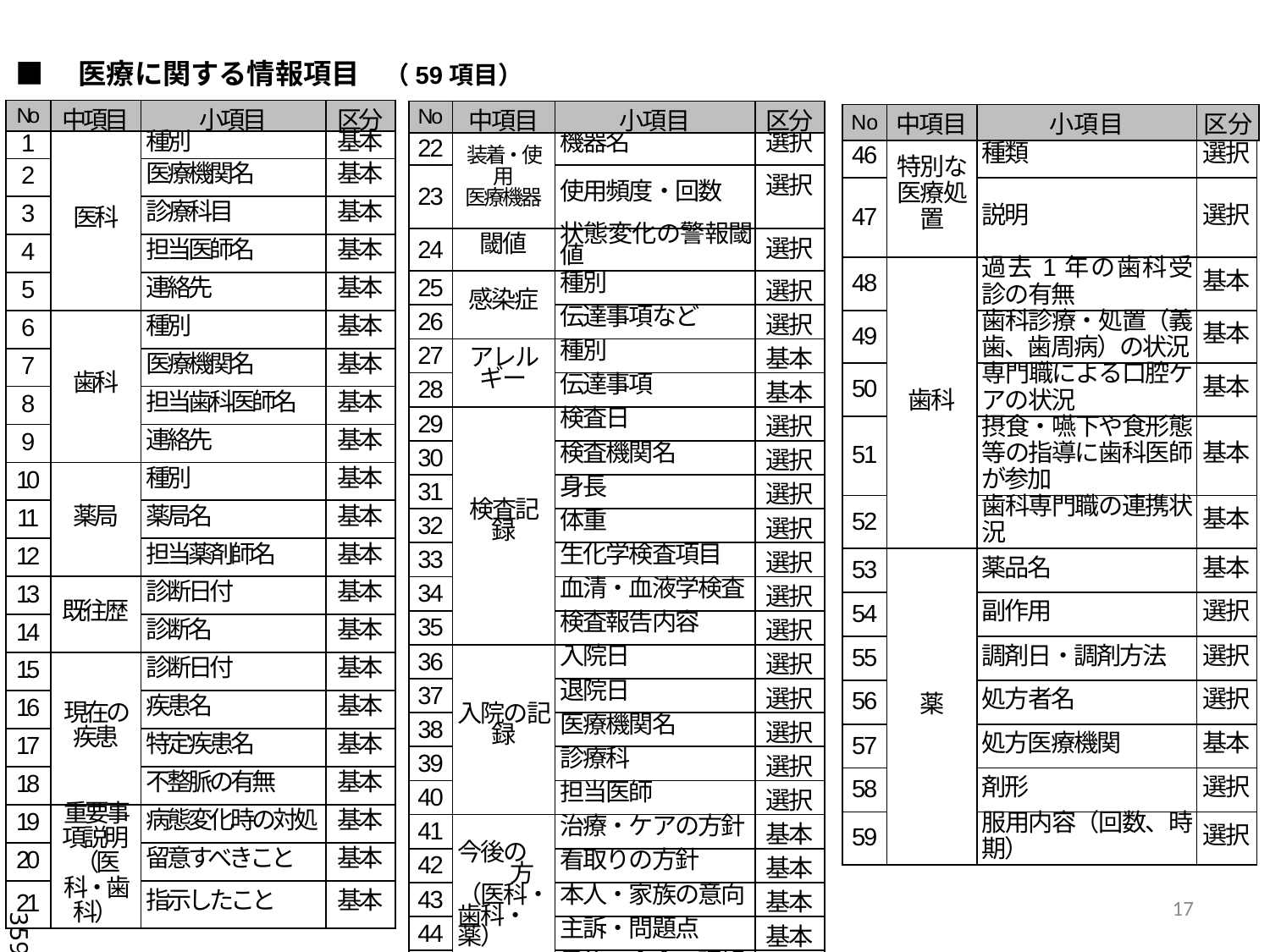

■　医療に関する情報項目　（59項目）
| No | 中項目 | 小項目 | 区分 |
| --- | --- | --- | --- |
| 1 | 医科 | 種別 | 基本 |
| 2 |  | 医療機関名 | 基本 |
| 3 |  | 診療科目 | 基本 |
| 4 |  | 担当医師名 | 基本 |
| 5 |  | 連絡先 | 基本 |
| 6 | 歯科 | 種別 | 基本 |
| 7 |  | 医療機関名 | 基本 |
| 8 |  | 担当歯科医師名 | 基本 |
| 9 |  | 連絡先 | 基本 |
| 10 | 薬局 | 種別 | 基本 |
| 11 |  | 薬局名 | 基本 |
| 12 |  | 担当薬剤師名 | 基本 |
| 13 | 既往歴 | 診断日付 | 基本 |
| 14 |  | 診断名 | 基本 |
| 15 | 現在の疾患 | 診断日付 | 基本 |
| 16 |  | 疾患名 | 基本 |
| 17 |  | 特定疾患名 | 基本 |
| 18 |  | 不整脈の有無 | 基本 |
| 19 | 重要事項説明 （医科・歯科） | 病態変化時の対処 | 基本 |
| 20 |  | 留意すべきこと | 基本 |
| 21 |  | 指示したこと | 基本 |
| No | 中項目 | 小項目 | 区分 |
| --- | --- | --- | --- |
| No | 中項目 | 小項目 | 区分 |
| --- | --- | --- | --- |

| 22 | 装着・使用 医療機器 | 機器名 | 選択 |
| --- | --- | --- | --- |
| 23 |  | 使用頻度・回数 | 選択 |
| 24 | 閾値 | 状態変化の警報閾値 | 選択 |
| 25 | 感染症 | 種別 | 選択 |
| 26 |  | 伝達事項など | 選択 |
| 27 | アレルギー | 種別 | 基本 |
| 28 |  | 伝達事項 | 基本 |
| 29 | 検査記録 | 検査日 | 選択 |
| 30 |  | 検査機関名 | 選択 |
| 31 |  | 身長 | 選択 |
| 32 |  | 体重 | 選択 |
| 33 |  | 生化学検査項目 | 選択 |
| 34 |  | 血清・血液学検査 | 選択 |
| 35 |  | 検査報告内容 | 選択 |
| 36 | 入院の記録 | 入院日 | 選択 |
| 37 |  | 退院日 | 選択 |
| 38 |  | 医療機関名 | 選択 |
| 39 |  | 診療科 | 選択 |
| 40 |  | 担当医師 | 選択 |
| 41 | 今後の方 （医科・歯科・薬） | 治療・ケアの方針 | 基本 |
| 42 |  | 看取りの方針 | 基本 |
| 43 |  | 本人・家族の意向 | 基本 |
| 44 |  | 主訴・問題点 | 基本 |
| 45 |  | 予後・余命、理解 | 基本 |
| 46 | 特別な医療処置 | 種類 | 選択 |
| --- | --- | --- | --- |
| 47 |  | 説明 | 選択 |
| 48 | 歯科 | 過去1年の歯科受診の有無 | 基本 |
| 49 |  | 歯科診療・処置（義歯、歯周病）の状況 | 基本 |
| 50 |  | 専門職による口腔ケアの状況 | 基本 |
| 51 |  | 摂食・嚥下や食形態等の指導に歯科医師が参加 | 基本 |
| 52 |  | 歯科専門職の連携状況 | 基本 |
| 53 | 薬 | 薬品名 | 基本 |
| 54 |  | 副作用 | 選択 |
| 55 |  | 調剤日・調剤方法 | 選択 |
| 56 |  | 処方者名 | 選択 |
| 57 |  | 処方医療機関 | 基本 |
| 58 |  | 剤形 | 選択 |
| 59 |  | 服用内容（回数、時期） | 選択 |
17
359